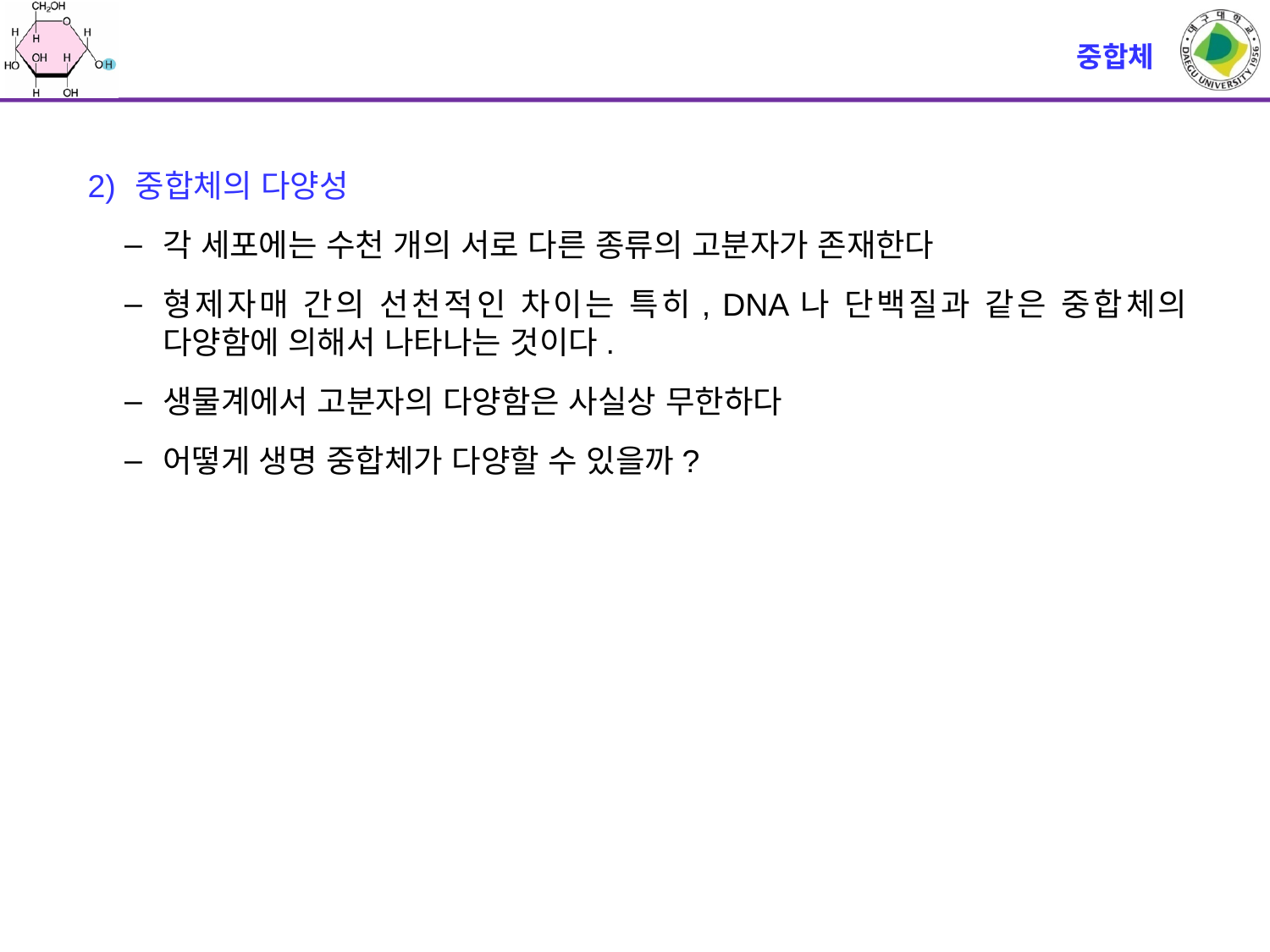

# 중합체
중합체의 다양성
각 세포에는 수천 개의 서로 다른 종류의 고분자가 존재한다
형제자매 간의 선천적인 차이는 특히, DNA나 단백질과 같은 중합체의 다양함에 의해서 나타나는 것이다.
생물계에서 고분자의 다양함은 사실상 무한하다
어떻게 생명 중합체가 다양할 수 있을까?